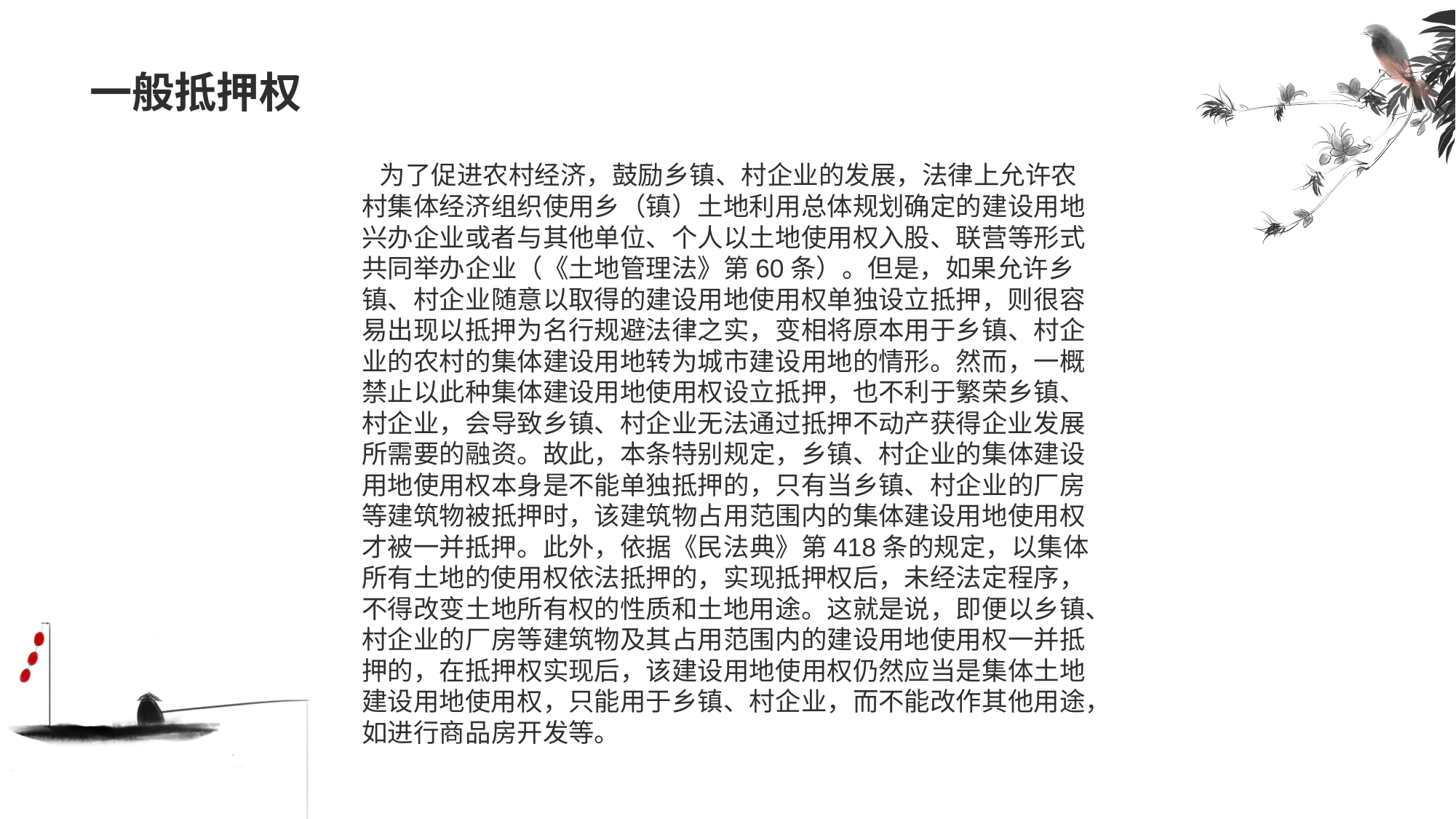

# 一般抵押权

  为了促进农村经济，鼓励乡镇、村企业的发展，法律上允许农村集体经济组织使用乡（镇）土地利用总体规划确定的建设用地兴办企业或者与其他单位、个人以土地使用权入股、联营等形式共同举办企业（《土地管理法》第60条）。但是，如果允许乡镇、村企业随意以取得的建设用地使用权单独设立抵押，则很容易出现以抵押为名行规避法律之实，变相将原本用于乡镇、村企业的农村的集体建设用地转为城市建设用地的情形。然而，一概禁止以此种集体建设用地使用权设立抵押，也不利于繁荣乡镇、村企业，会导致乡镇、村企业无法通过抵押不动产获得企业发展所需要的融资。故此，本条特别规定，乡镇、村企业的集体建设用地使用权本身是不能单独抵押的，只有当乡镇、村企业的厂房等建筑物被抵押时，该建筑物占用范围内的集体建设用地使用权才被一并抵押。此外，依据《民法典》第418条的规定，以集体所有土地的使用权依法抵押的，实现抵押权后，未经法定程序，不得改变土地所有权的性质和土地用途。这就是说，即便以乡镇、村企业的厂房等建筑物及其占用范围内的建设用地使用权一并抵押的，在抵押权实现后，该建设用地使用权仍然应当是集体土地建设用地使用权，只能用于乡镇、村企业，而不能改作其他用途，如进行商品房开发等。
92